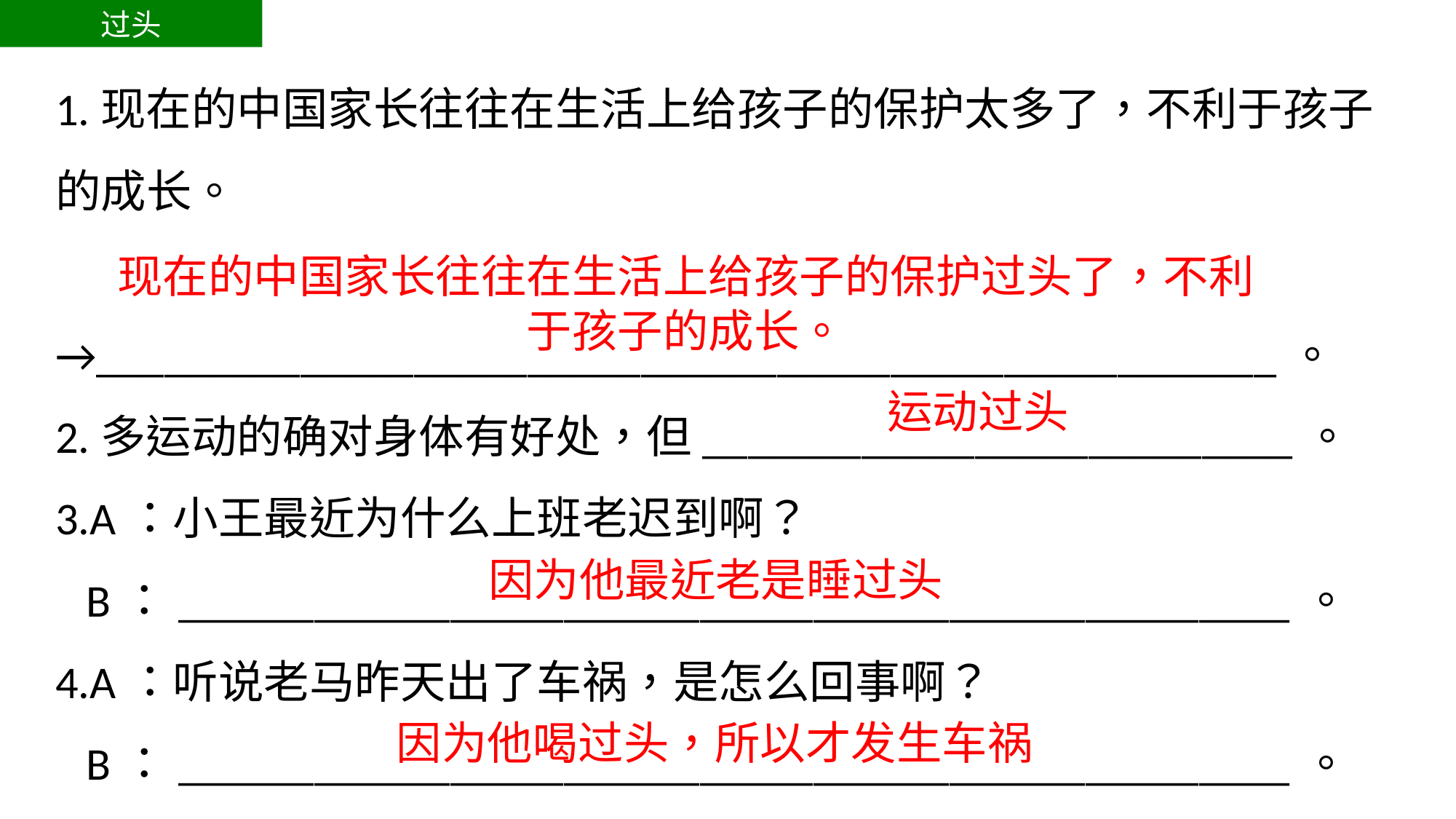

过头
1.现在的中国家长往往在生活上给孩子的保护太多了，不利于孩子的成长。
→____________________________________________________。
2.多运动的确对身体有好处，但__________________________。
3.A：小王最近为什么上班老迟到啊？
   B：_________________________________________________。
4.A：听说老马昨天出了车祸，是怎么回事啊？
   B：_________________________________________________。
现在的中国家长往往在生活上给孩子的保护过头了，不利于孩子的成长。
运动过头
因为他最近老是睡过头
因为他喝过头，所以才发生车祸